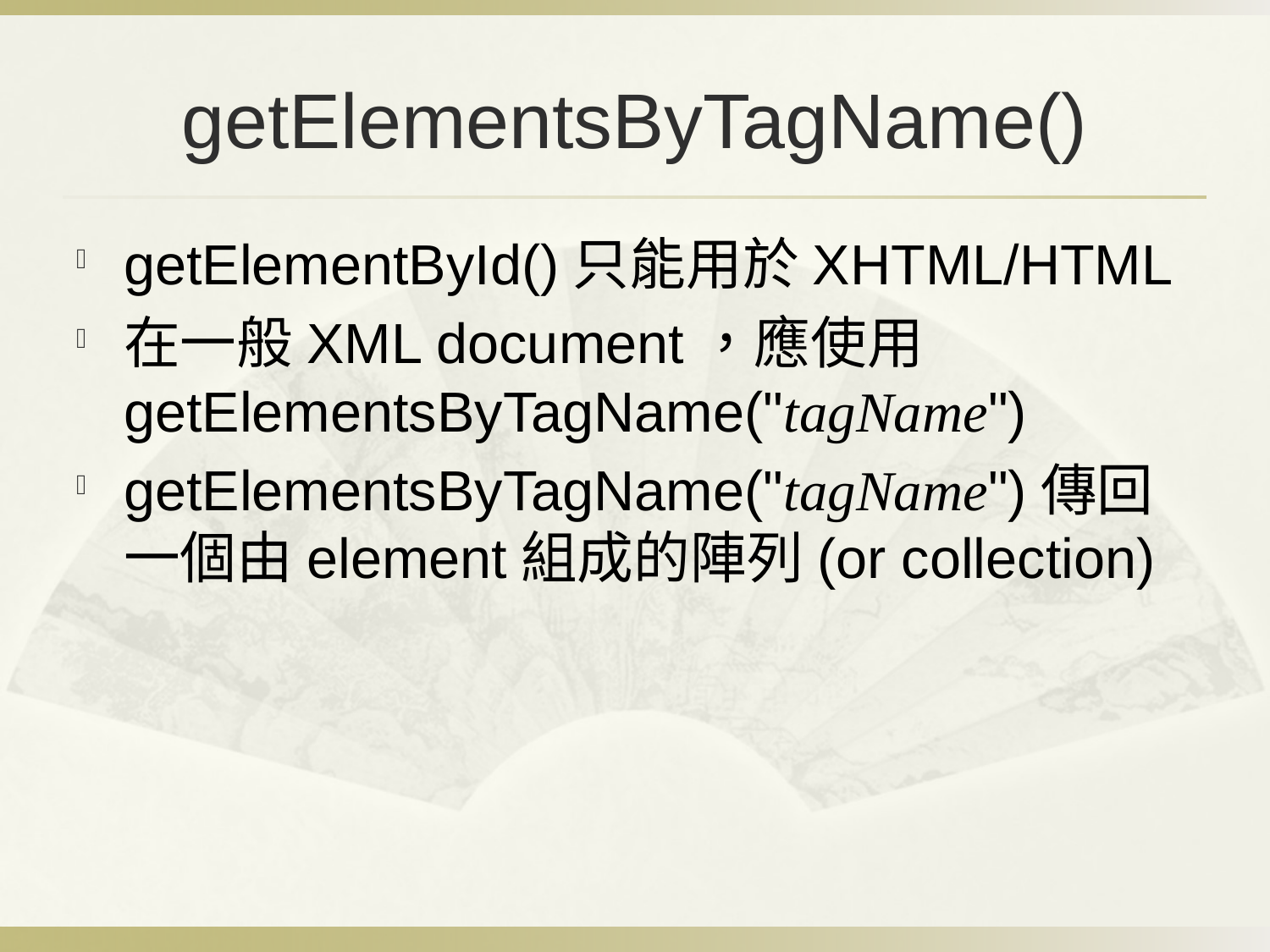

# getElementsByTagName()
getElementById()只能用於XHTML/HTML
在一般XML document，應使用getElementsByTagName("tagName")
getElementsByTagName("tagName")傳回一個由element組成的陣列(or collection)